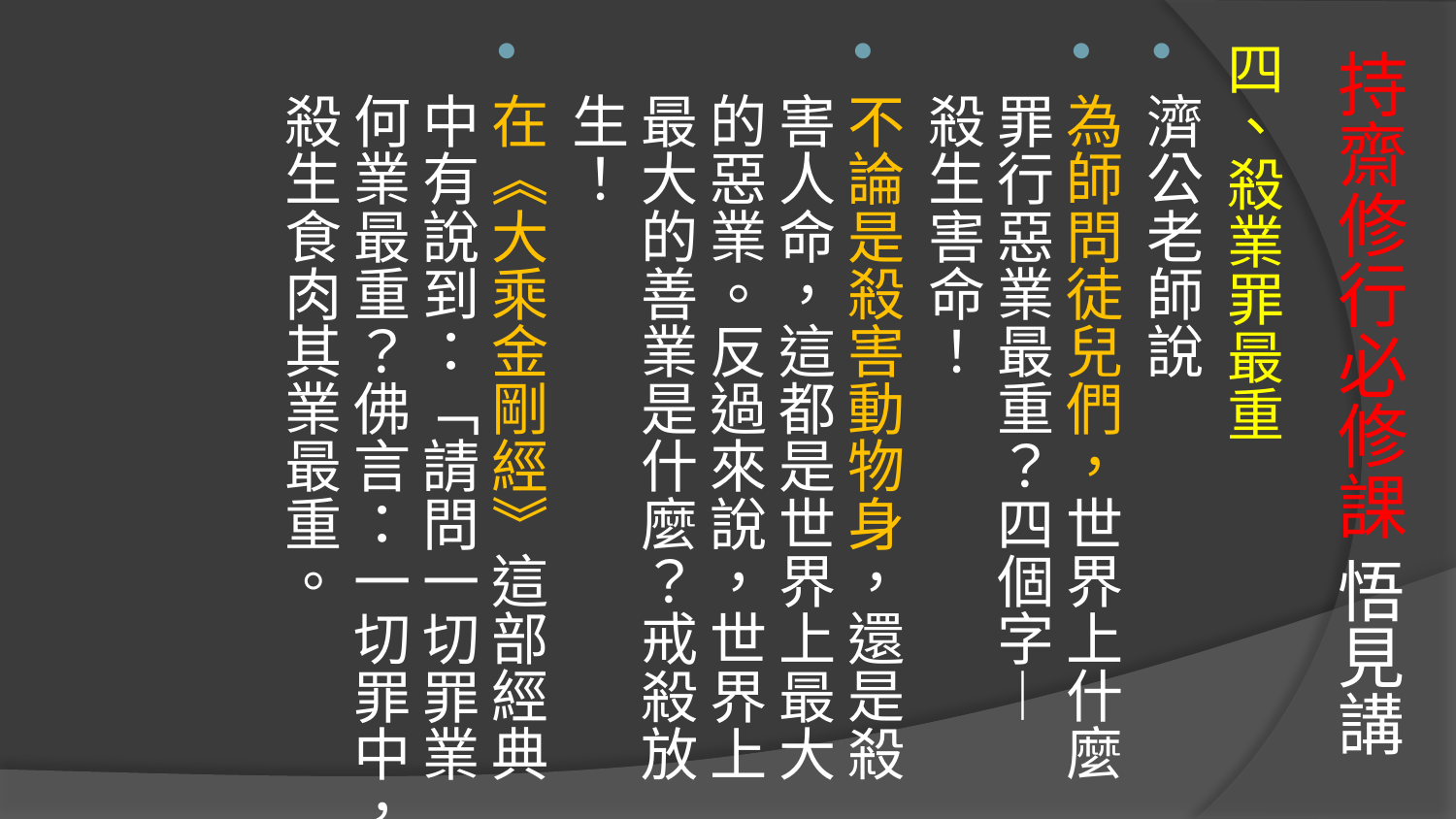

# 持齋修行必修課 悟見講
四、殺業罪最重
濟公老師說
為師問徒兒們，世界上什麼罪行惡業最重？四個字― 殺生害命！
不論是殺害動物身，還是殺害人命，這都是世界上最大的惡業。反過來說，世界上最大的善業是什麼？戒殺放生！
在《大乘金剛經》這部經典中有說到：「請問一切罪業何業最重？佛言：一切罪中，殺生食肉其業最重。